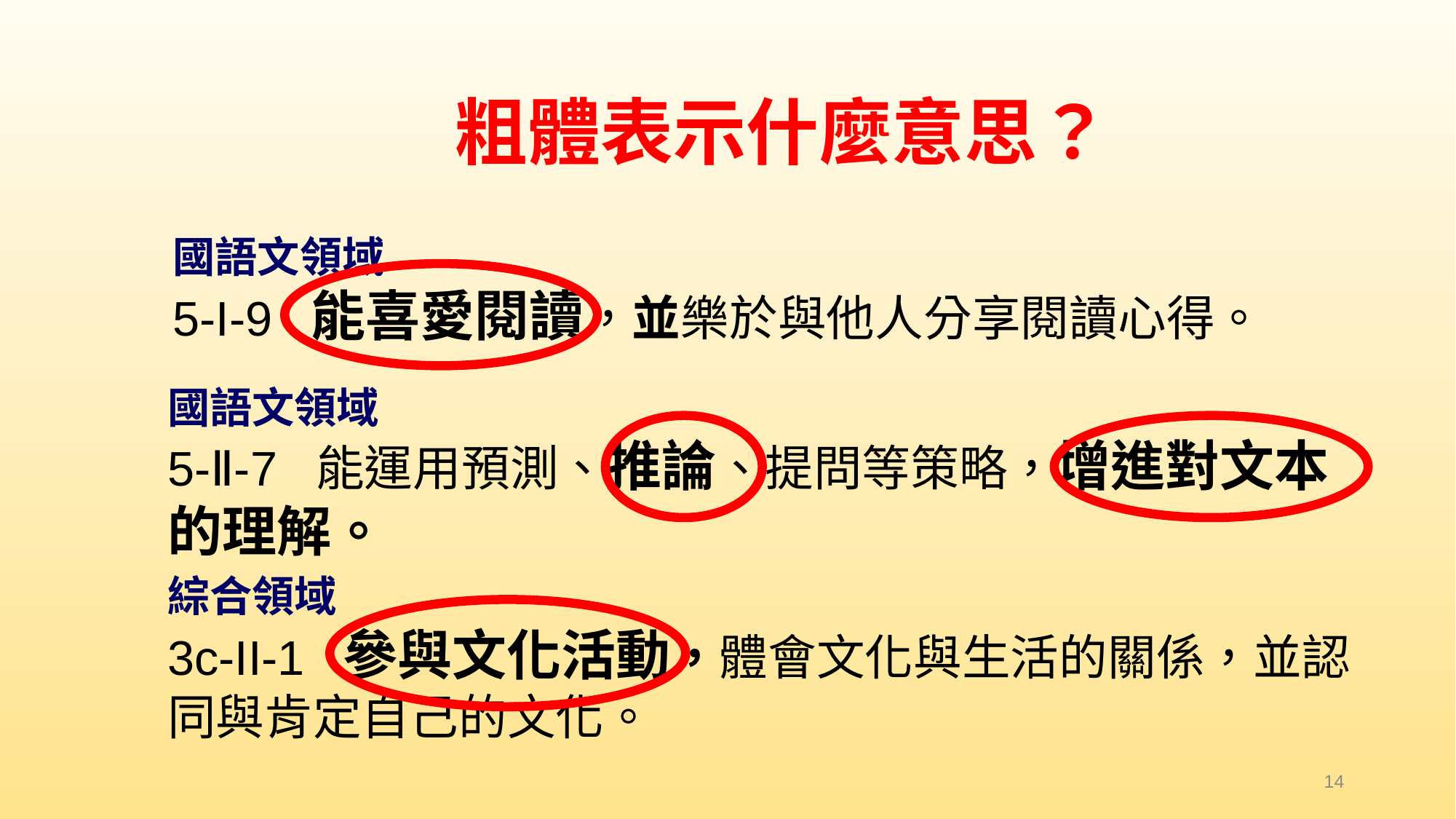

粗體表示什麼意思？
國語文領域
5-I-9  能喜愛閱讀，並樂於與他人分享閱讀心得。

國語文領域
5-Ⅱ-7  能運用預測、推論、提問等策略，增進對文本的理解。

綜合領域
3c-II-1  參與文化活動，體會文化與生活的關係，並認同與肯定自己的文化。

14